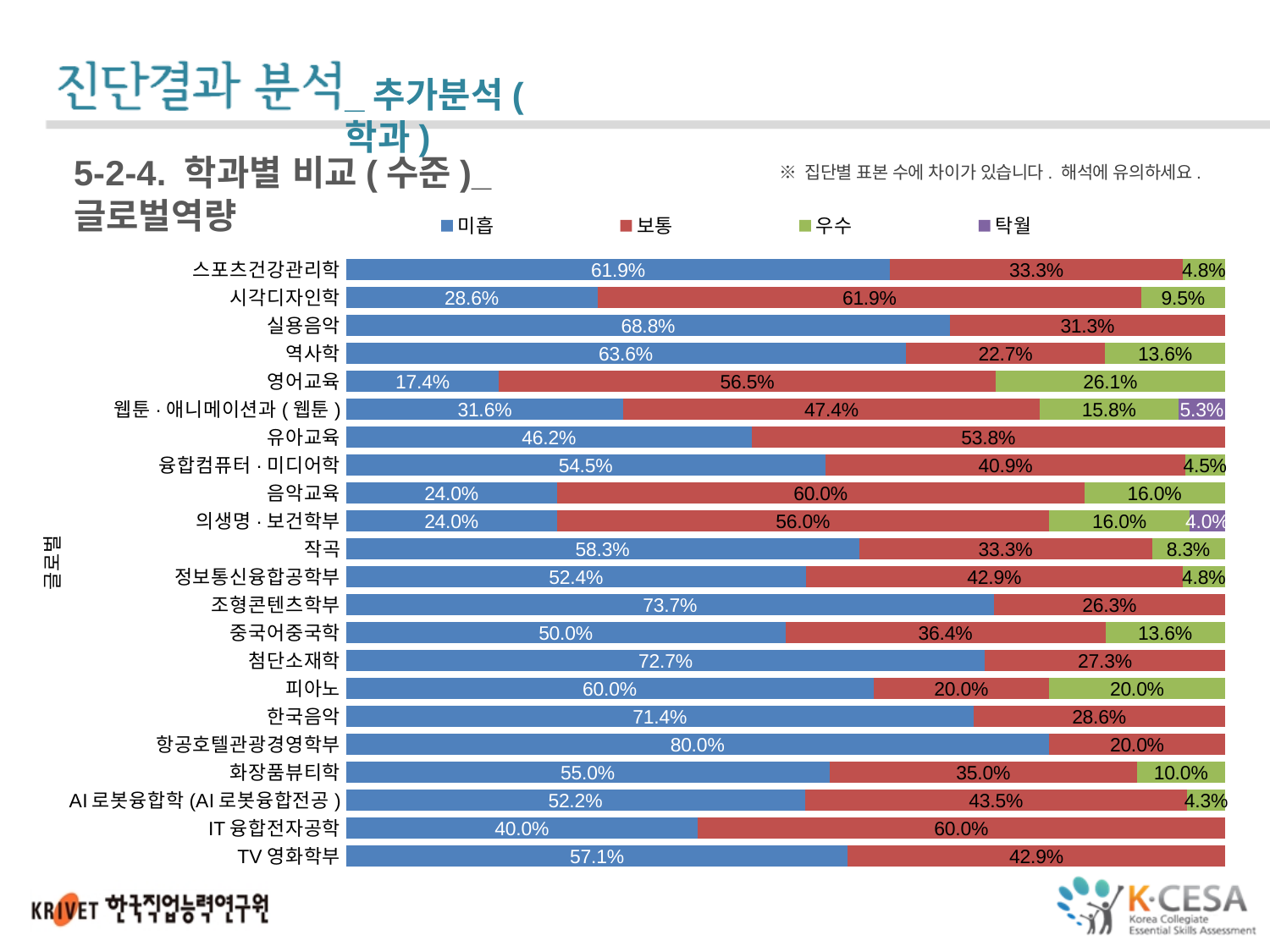

_추가분석(학과)
5-2-4. 학과별 비교(수준)_글로벌역량
※ 집단별 표본 수에 차이가 있습니다. 해석에 유의하세요.

### Chart

| Category | 미흡 | 보통 | 우수 | 탁월 |
|---|---|---|---|---|
| 스포츠건강관리학 | 0.619 | 0.333 | 0.048 | None |
| 시각디자인학 | 0.286 | 0.619 | 0.095 | None |
| 실용음악 | 0.688 | 0.313 | None | None |
| 역사학 | 0.636 | 0.227 | 0.136 | None |
| 영어교육 | 0.174 | 0.565 | 0.261 | None |
| 웹툰·애니메이션과(웹툰) | 0.316 | 0.474 | 0.158 | 0.053 |
| 유아교육 | 0.462 | 0.538 | None | None |
| 융합컴퓨터·미디어학 | 0.545 | 0.409 | 0.045 | None |
| 음악교육 | 0.24 | 0.6 | 0.16 | None |
| 의생명·보건학부 | 0.24 | 0.56 | 0.16 | 0.04 |
| 작곡 | 0.583 | 0.333 | 0.083 | None |
| 정보통신융합공학부 | 0.524 | 0.429 | 0.048 | None |
| 조형콘텐츠학부 | 0.737 | 0.263 | None | None |
| 중국어중국학 | 0.5 | 0.364 | 0.136 | None |
| 첨단소재학 | 0.727 | 0.273 | None | None |
| 피아노 | 0.6 | 0.2 | 0.2 | None |
| 한국음악 | 0.714 | 0.286 | None | None |
| 항공호텔관광경영학부 | 0.8 | 0.2 | None | None |
| 화장품뷰티학 | 0.55 | 0.35 | 0.1 | None |
| AI로봇융합학(AI로봇융합전공) | 0.522 | 0.435 | 0.043 | None |
| IT융합전자공학 | 0.4 | 0.6 | None | None |
| TV영화학부 | 0.571 | 0.429 | None | None |